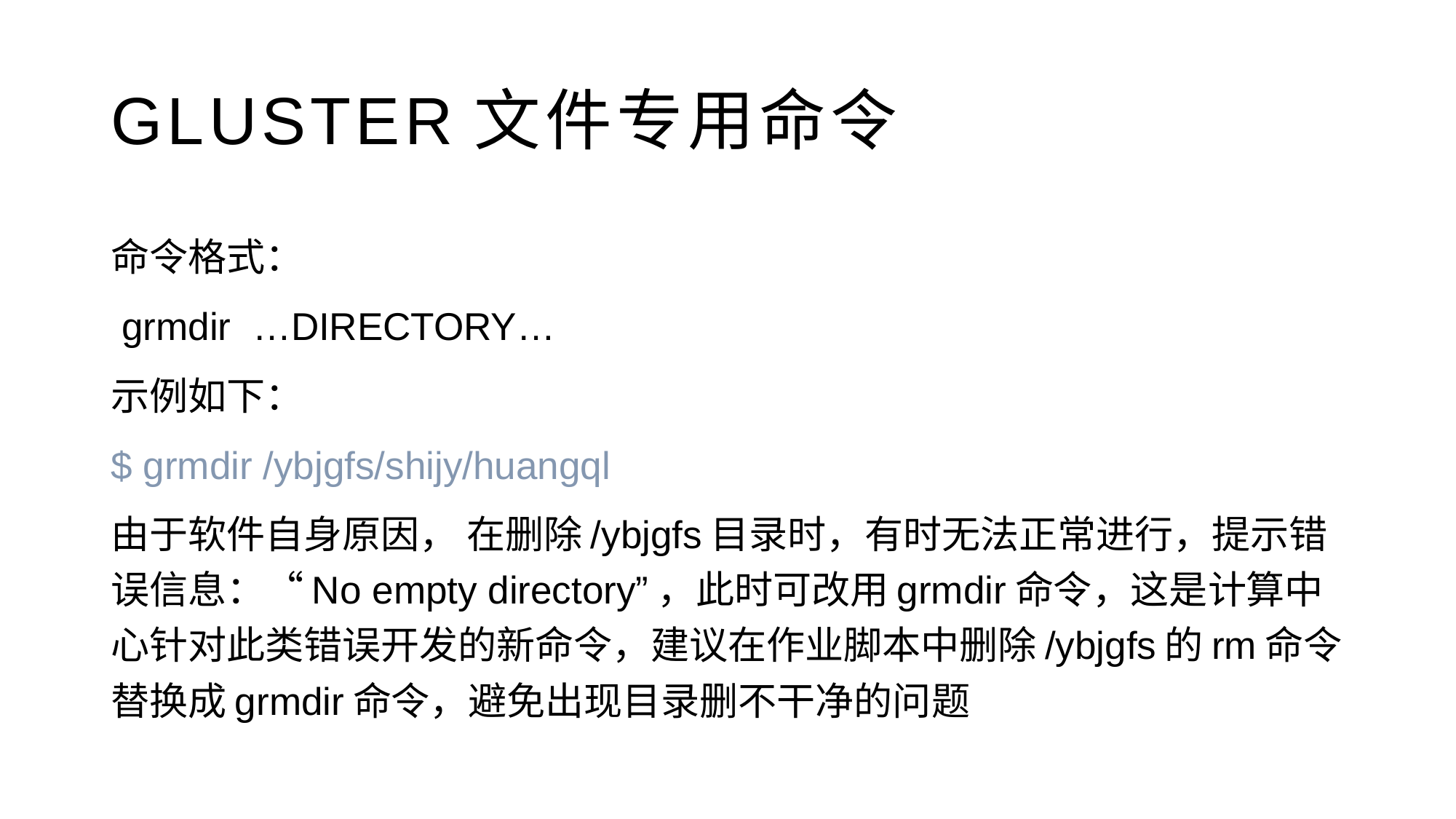

# GLUSTER文件专用命令
命令格式：
 grmdir  …DIRECTORY…
示例如下：
$ grmdir /ybjgfs/shijy/huangql
由于软件自身原因， 在删除/ybjgfs目录时，有时无法正常进行，提示错误信息：“No empty directory”，此时可改用grmdir命令，这是计算中心针对此类错误开发的新命令，建议在作业脚本中删除/ybjgfs的rm命令替换成grmdir命令，避免出现目录删不干净的问题